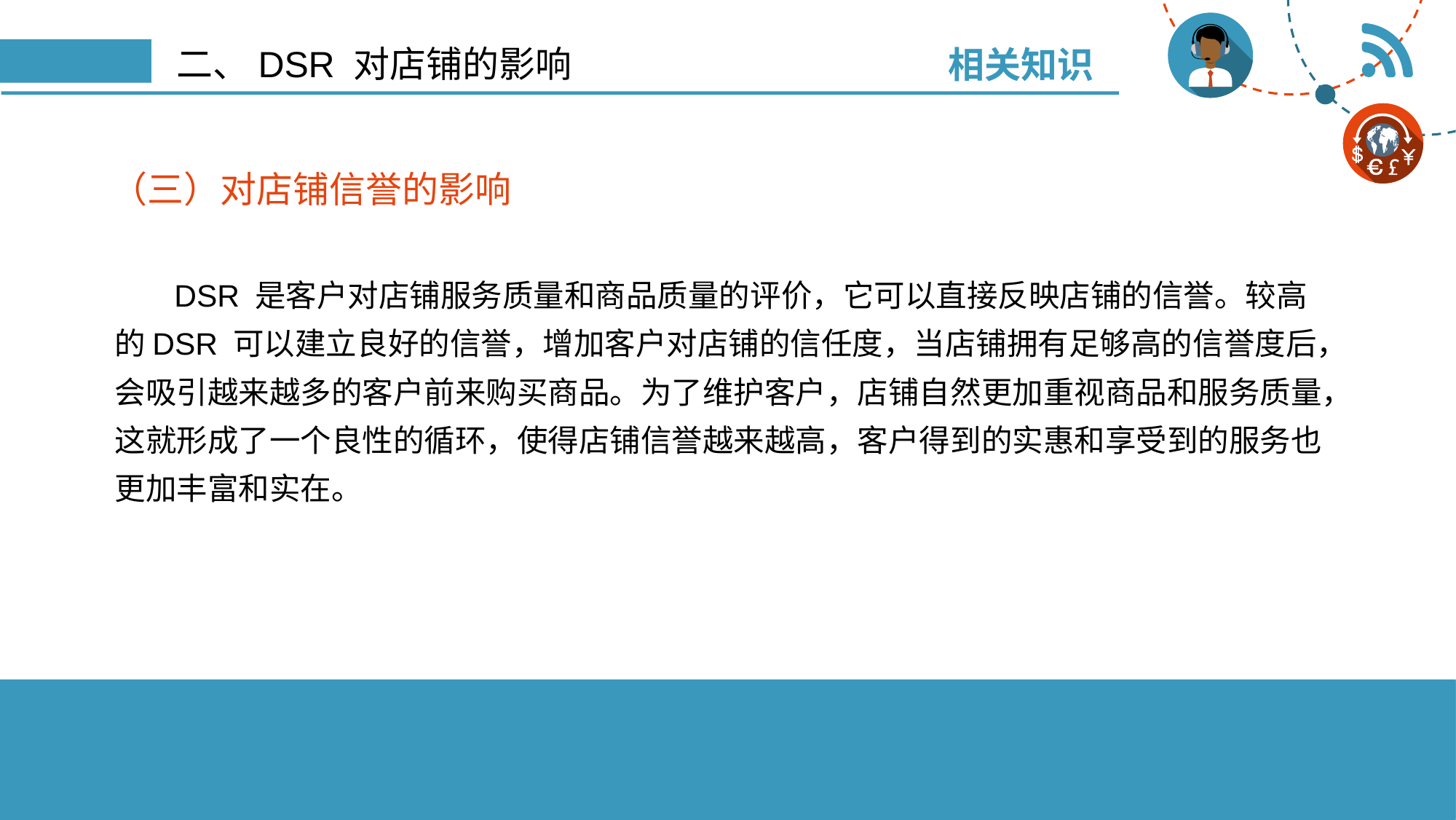

相关知识
# 二、DSR 对店铺的影响
（三）对店铺信誉的影响
DSR 是客户对店铺服务质量和商品质量的评价，它可以直接反映店铺的信誉。较高的DSR 可以建立良好的信誉，增加客户对店铺的信任度，当店铺拥有足够高的信誉度后，会吸引越来越多的客户前来购买商品。为了维护客户，店铺自然更加重视商品和服务质量，这就形成了一个良性的循环，使得店铺信誉越来越高，客户得到的实惠和享受到的服务也更加丰富和实在。